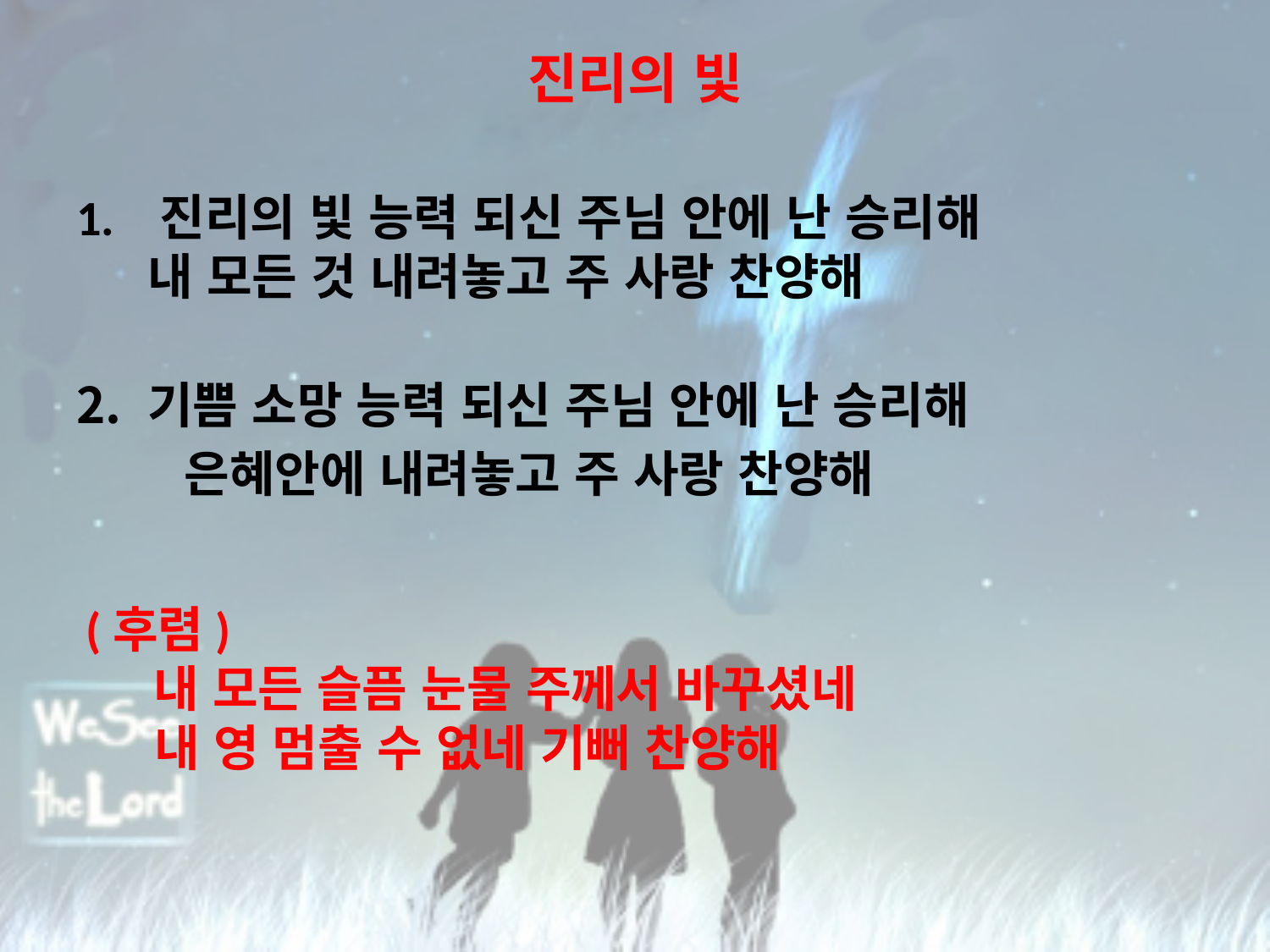

# 진리의 빛
1.   진리의 빛 능력 되신 주님 안에 난 승리해
내 모든 것 내려놓고 주 사랑 찬양해
기쁨 소망 능력 되신 주님 안에 난 승리해
       은혜안에 내려놓고 주 사랑 찬양해
(후렴)
     내 모든 슬픔 눈물 주께서 바꾸셨네
     내 영 멈출 수 없네 기뻐 찬양해